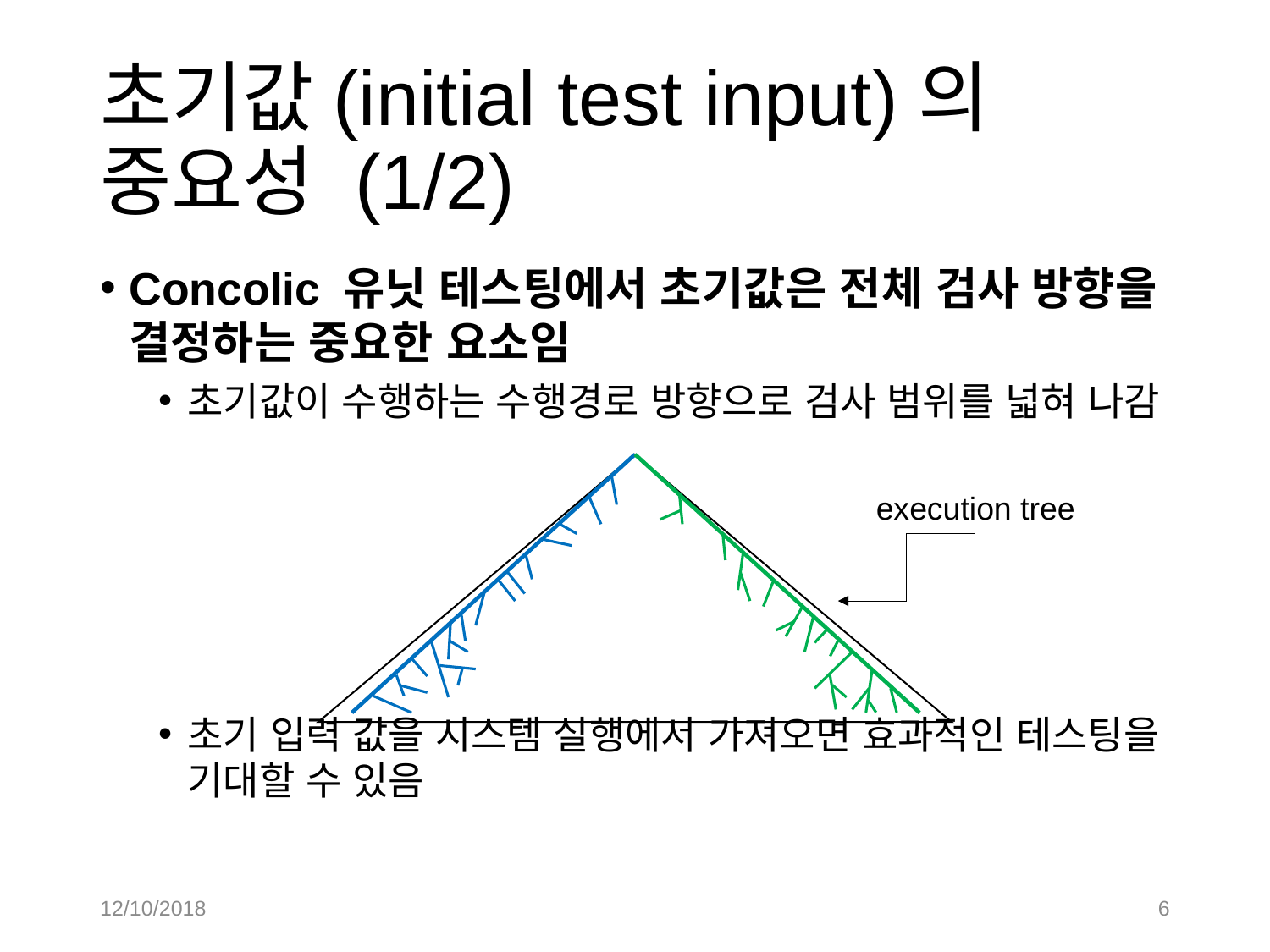

# 초기값(initial test input)의 중요성 (1/2)
Concolic 유닛 테스팅에서 초기값은 전체 검사 방향을 결정하는 중요한 요소임
초기값이 수행하는 수행경로 방향으로 검사 범위를 넓혀 나감

초기 입력 값을 시스템 실행에서 가져오면 효과적인 테스팅을 기대할 수 있음

execution tree
12/10/2018
6